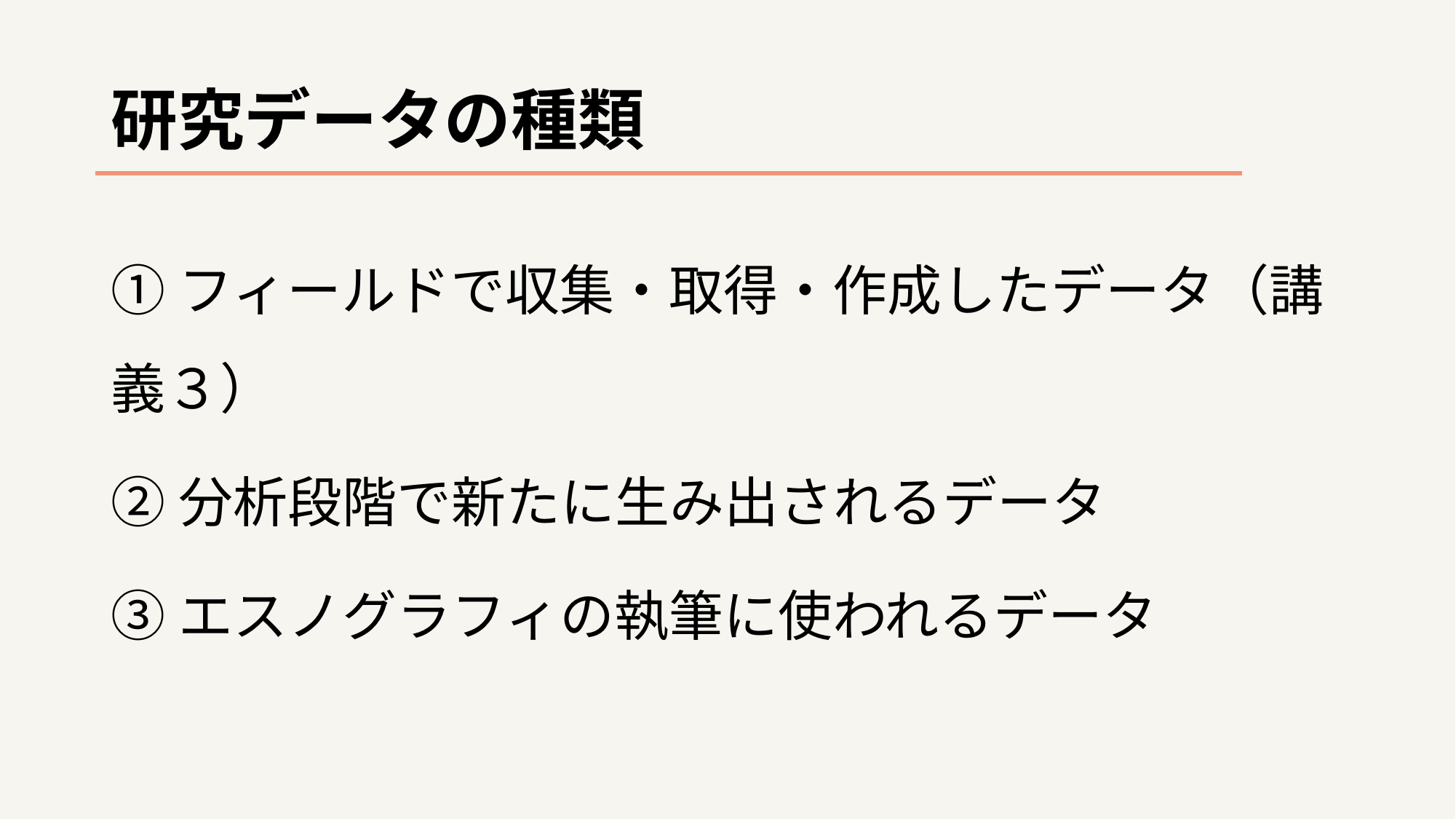

# 研究データの種類
①フィールドで収集・取得・作成したデータ（講義３）
②分析段階で新たに生み出されるデータ
③エスノグラフィの執筆に使われるデータ